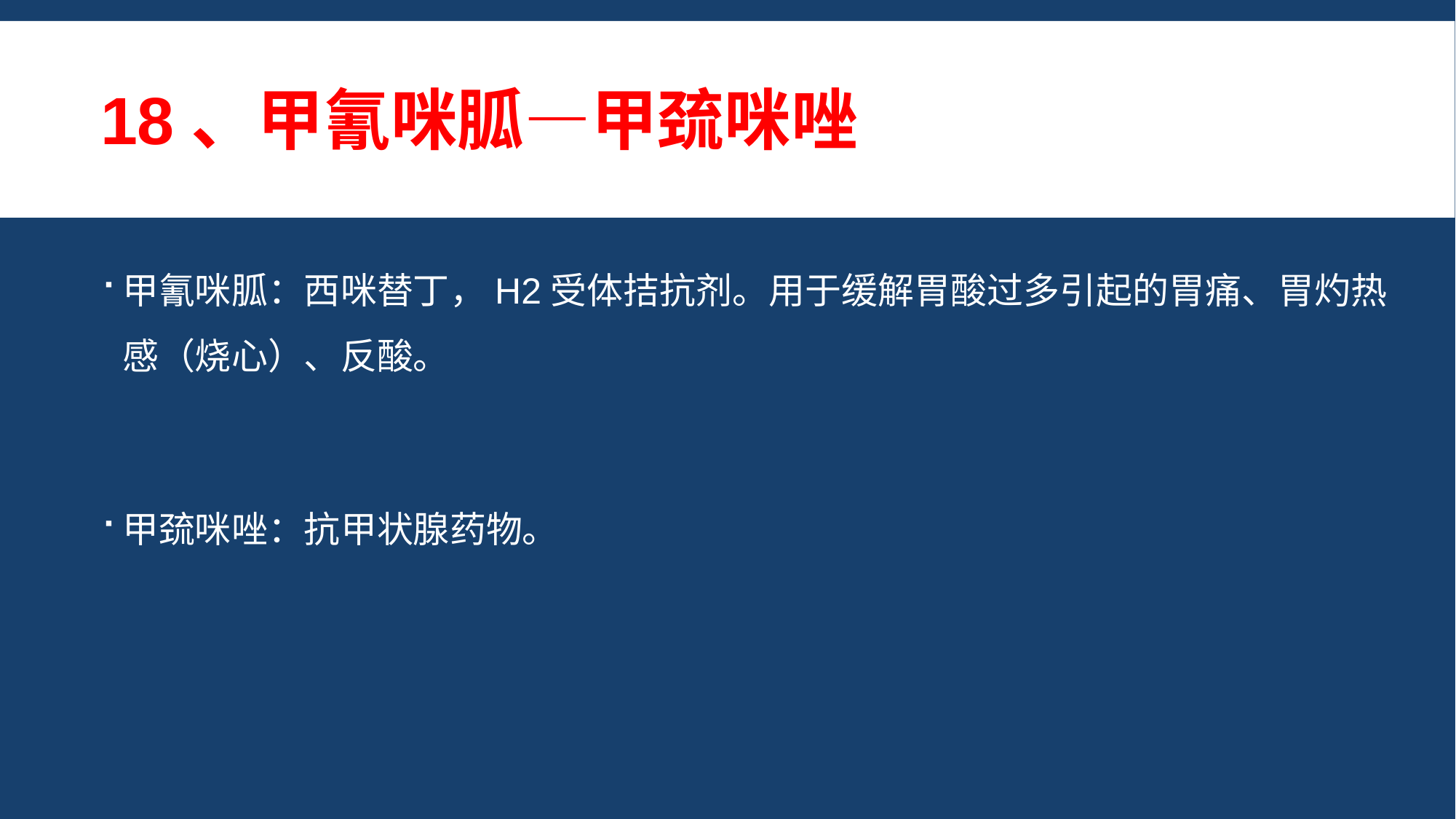

# 18、甲氰咪胍—甲巯咪唑
甲氰咪胍：西咪替丁，H2受体拮抗剂。用于缓解胃酸过多引起的胃痛、胃灼热感（烧心）、反酸。

甲巯咪唑：抗甲状腺药物。